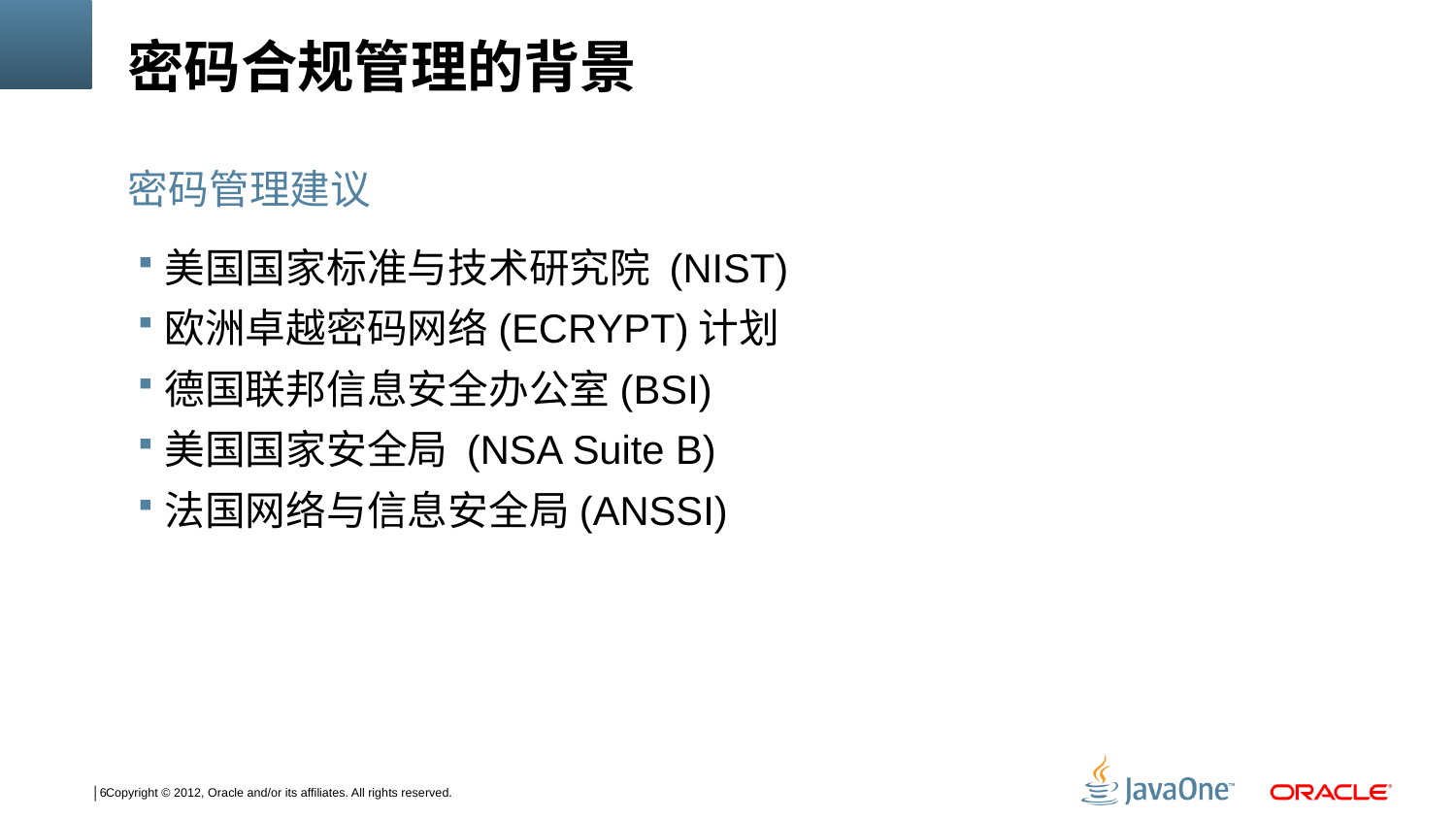

# 密码合规管理的背景
密码管理建议
美国国家标准与技术研究院 (NIST)
欧洲卓越密码网络(ECRYPT)计划
德国联邦信息安全办公室(BSI)
美国国家安全局 (NSA Suite B)
法国网络与信息安全局(ANSSI)